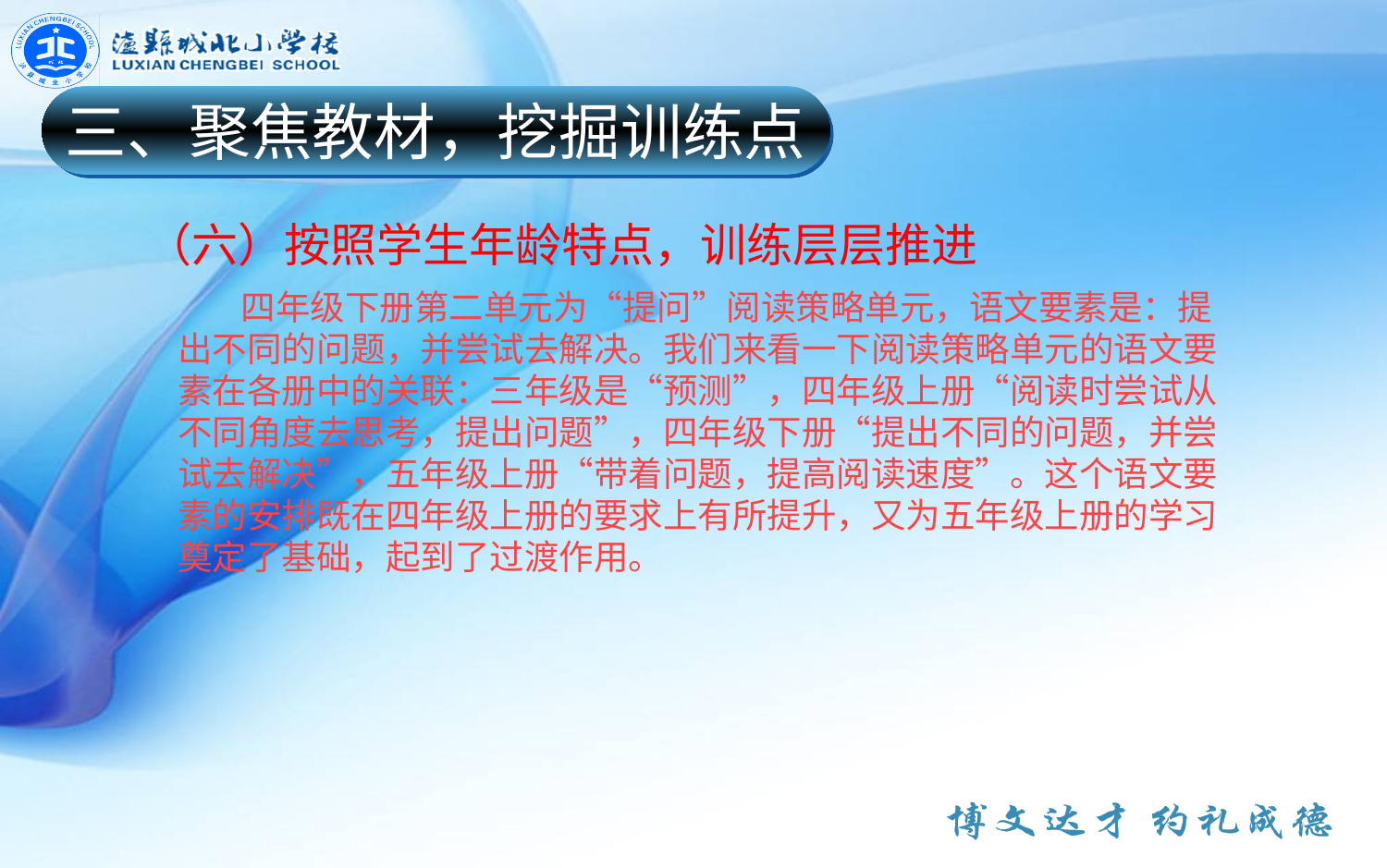

三、聚焦教材，挖掘训练点
     （六）按照学生年龄特点，训练层层推进

       四年级下册第二单元为“提问”阅读策略单元，语文要素是：提出不同的问题，并尝试去解决。我们来看一下阅读策略单元的语文要素在各册中的关联：三年级是“预测”，四年级上册“阅读时尝试从不同角度去思考，提出问题”，四年级下册“提出不同的问题，并尝试去解决”，五年级上册“带着问题，提高阅读速度”。这个语文要素的安排既在四年级上册的要求上有所提升，又为五年级上册的学习奠定了基础，起到了过渡作用。